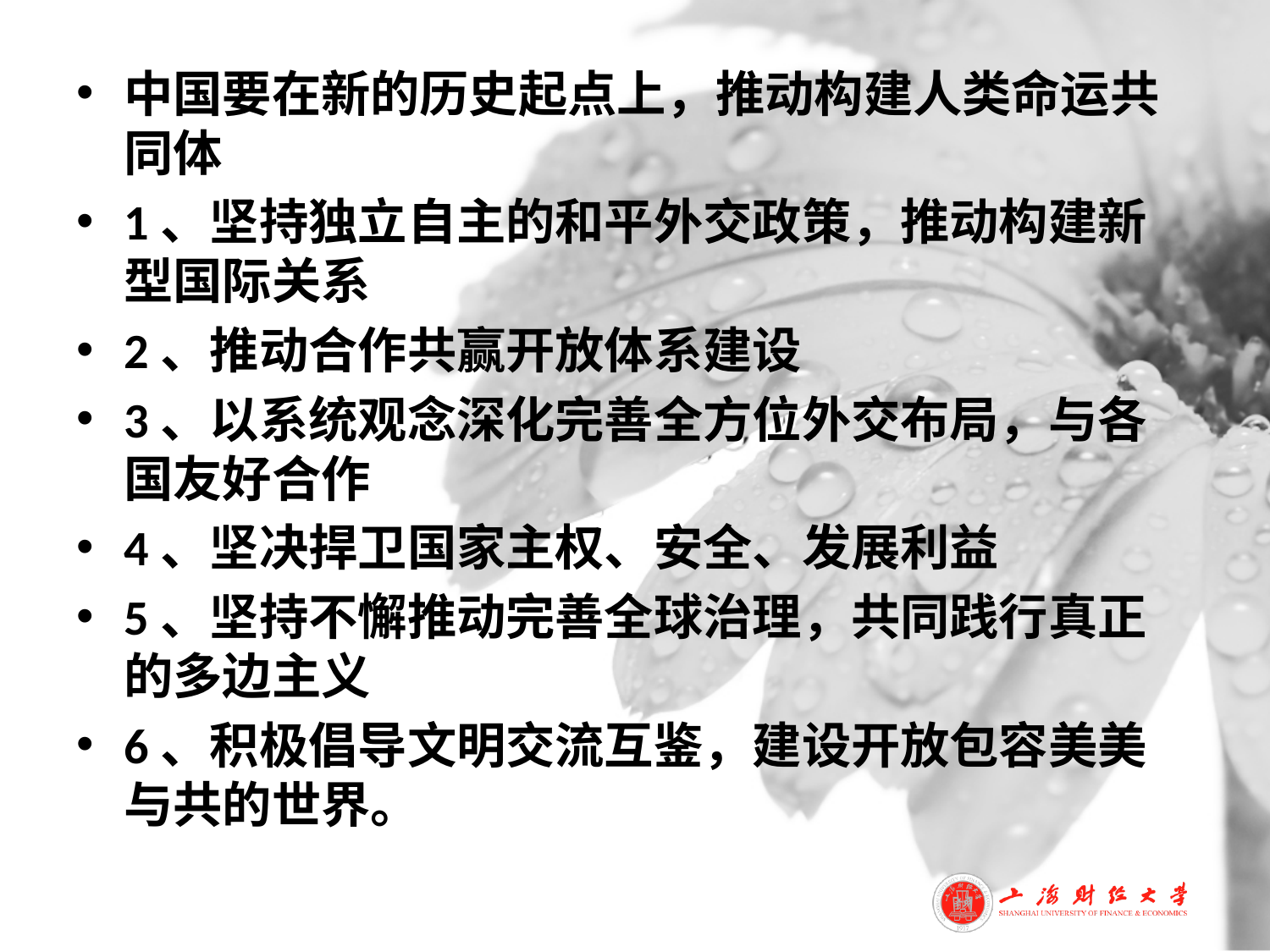

#
中国要在新的历史起点上，推动构建人类命运共同体
1、坚持独立自主的和平外交政策，推动构建新型国际关系
2、推动合作共赢开放体系建设
3、以系统观念深化完善全方位外交布局，与各国友好合作
4、坚决捍卫国家主权、安全、发展利益
5、坚持不懈推动完善全球治理，共同践行真正的多边主义
6、积极倡导文明交流互鉴，建设开放包容美美与共的世界。